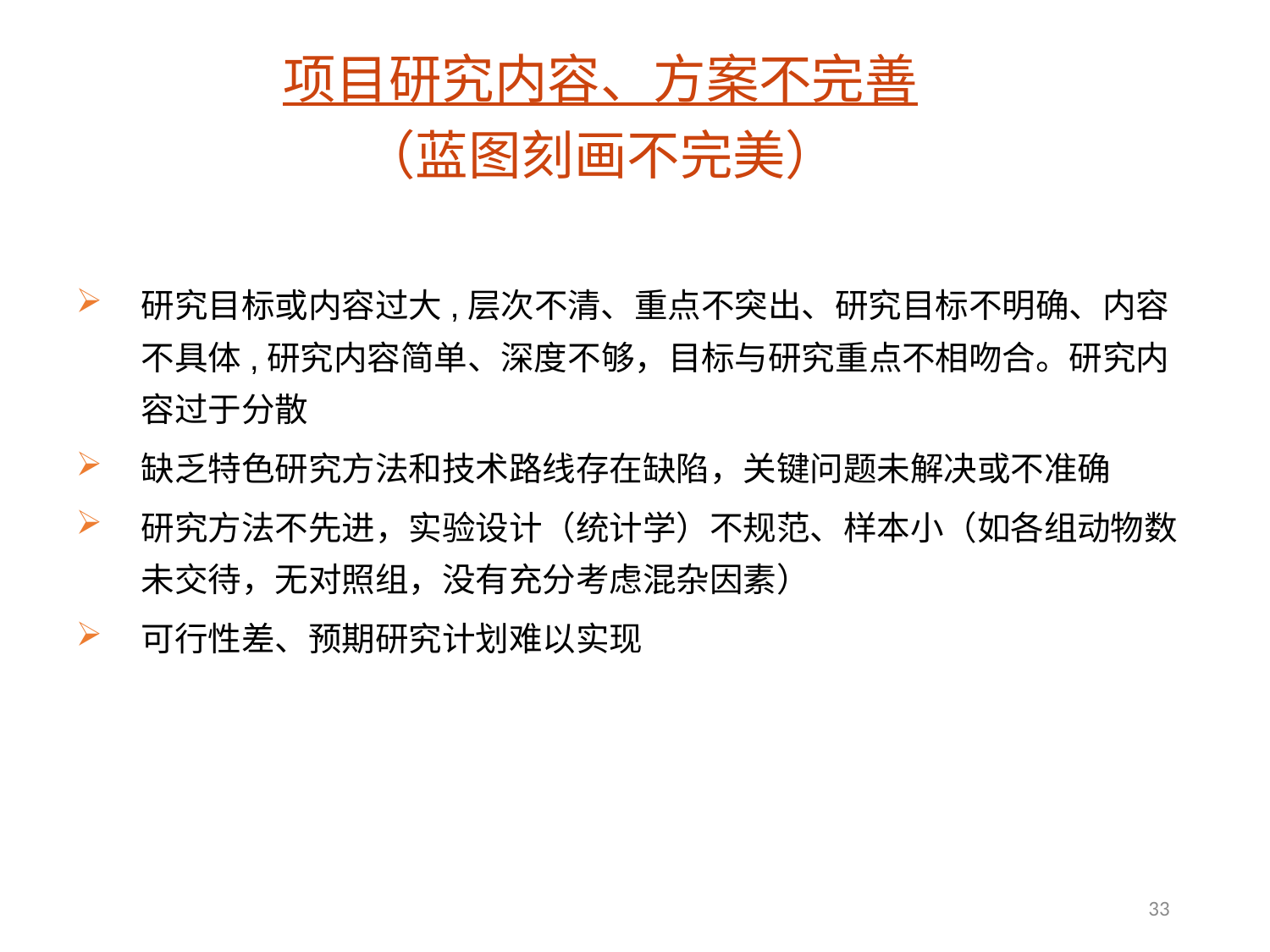

项目研究内容、方案不完善（蓝图刻画不完美）
研究目标或内容过大,层次不清、重点不突出、研究目标不明确、内容不具体,研究内容简单、深度不够，目标与研究重点不相吻合。研究内容过于分散
缺乏特色研究方法和技术路线存在缺陷，关键问题未解决或不准确
研究方法不先进，实验设计（统计学）不规范、样本小（如各组动物数未交待，无对照组，没有充分考虑混杂因素）
可行性差、预期研究计划难以实现

33